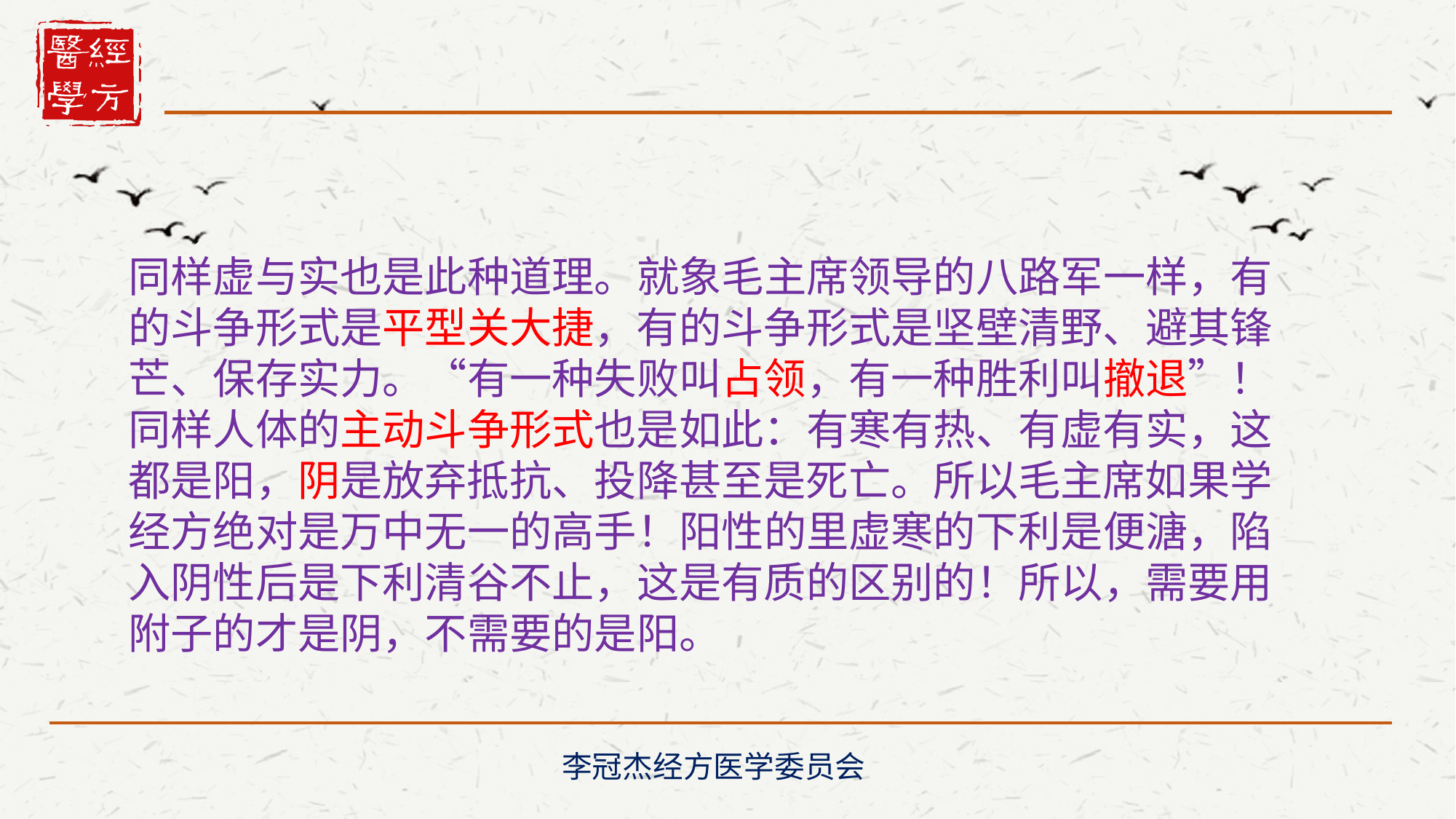

同样虚与实也是此种道理。就象毛主席领导的八路军一样，有的斗争形式是平型关大捷，有的斗争形式是坚壁清野、避其锋芒、保存实力。“有一种失败叫占领，有一种胜利叫撤退”！同样人体的主动斗争形式也是如此：有寒有热、有虚有实，这都是阳，阴是放弃抵抗、投降甚至是死亡。所以毛主席如果学经方绝对是万中无一的高手！阳性的里虚寒的下利是便溏，陷入阴性后是下利清谷不止，这是有质的区别的！所以，需要用附子的才是阴，不需要的是阳。
13